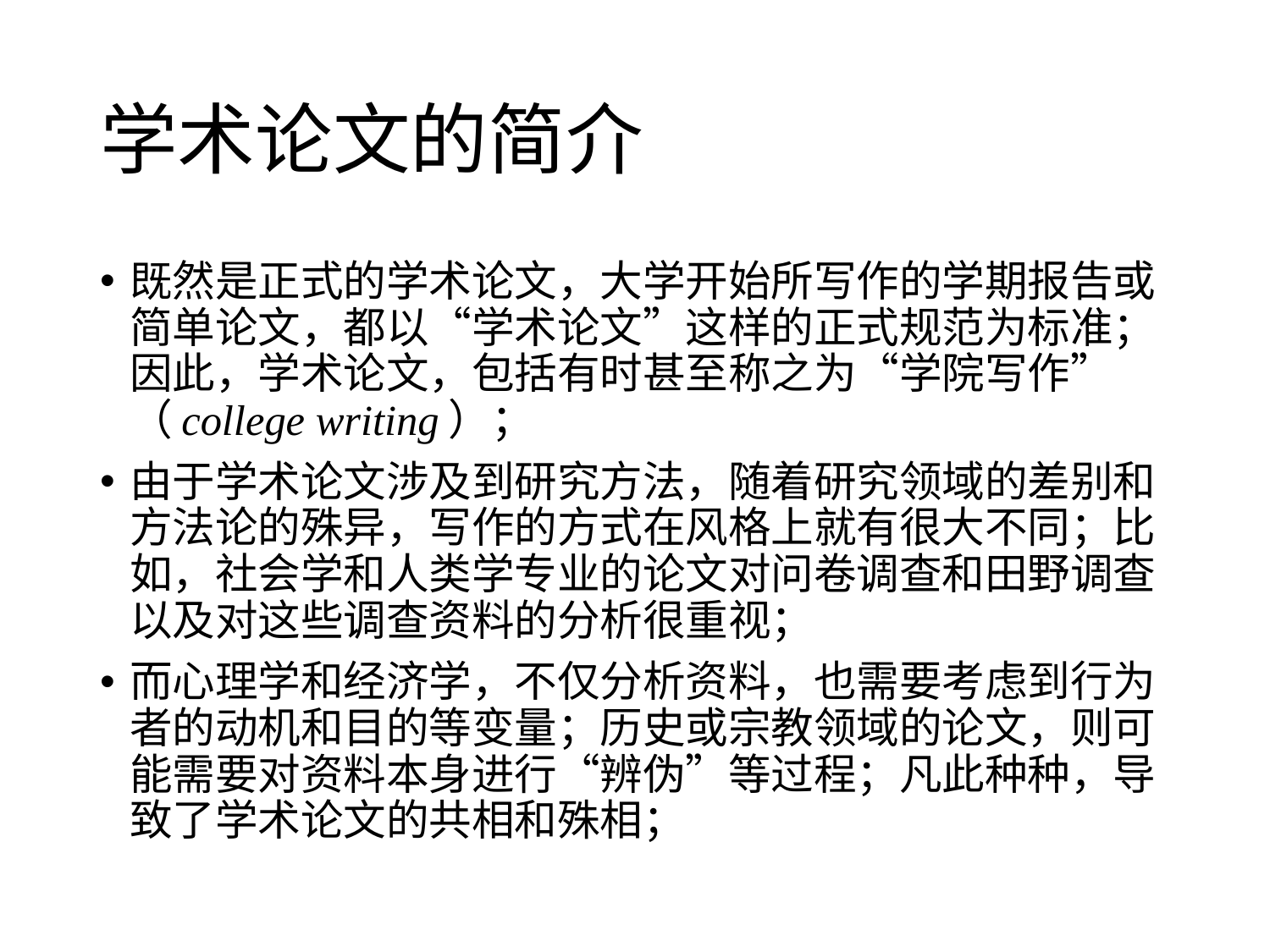

# 学术论文的简介
既然是正式的学术论文，大学开始所写作的学期报告或简单论文，都以“学术论文”这样的正式规范为标准；因此，学术论文，包括有时甚至称之为“学院写作”（college writing）；
由于学术论文涉及到研究方法，随着研究领域的差别和方法论的殊异，写作的方式在风格上就有很大不同；比如，社会学和人类学专业的论文对问卷调查和田野调查以及对这些调查资料的分析很重视；
而心理学和经济学，不仅分析资料，也需要考虑到行为者的动机和目的等变量；历史或宗教领域的论文，则可能需要对资料本身进行“辨伪”等过程；凡此种种，导致了学术论文的共相和殊相；